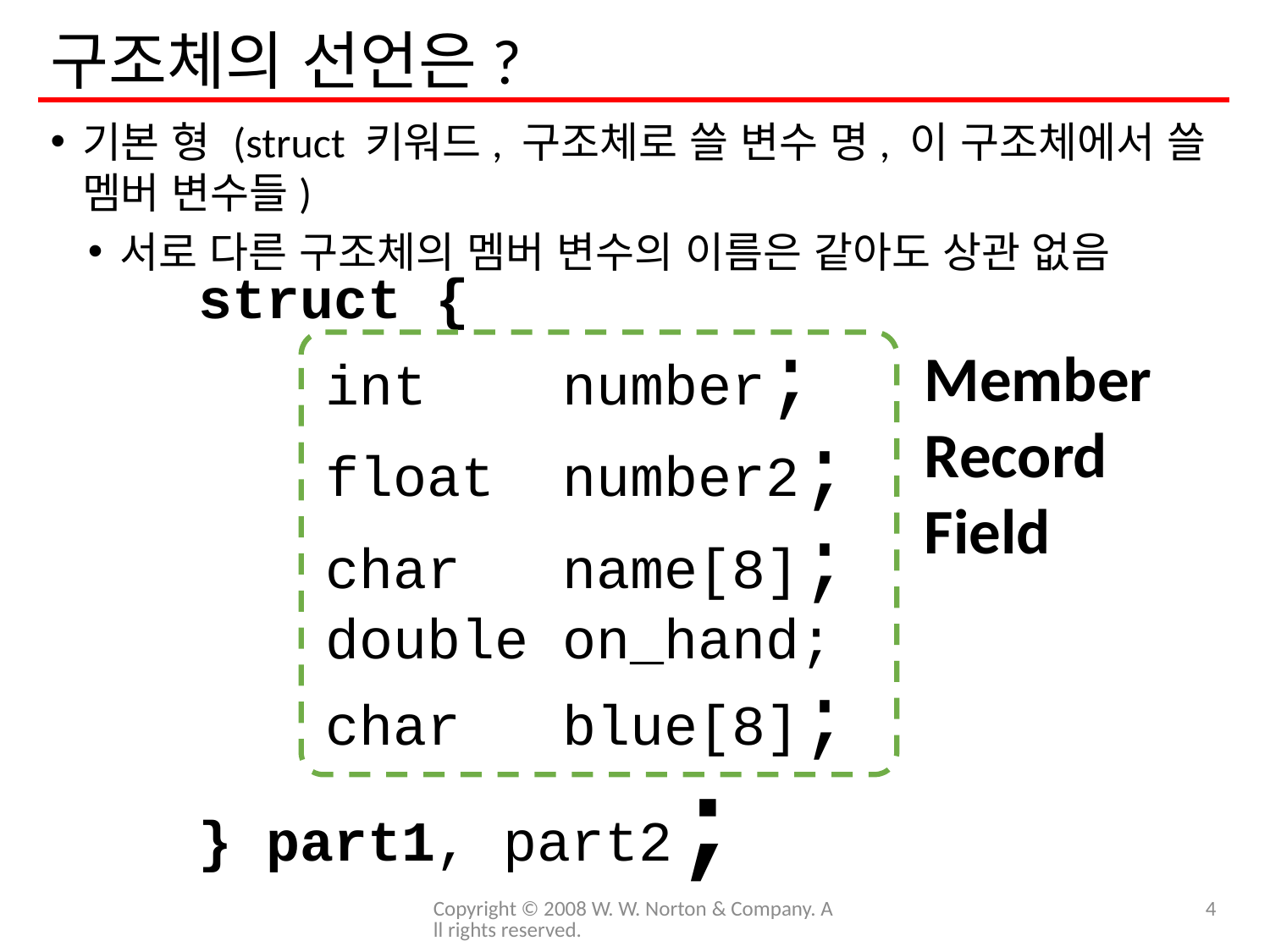

# 구조체의 선언은?
기본 형 (struct 키워드, 구조체로 쓸 변수 명, 이 구조체에서 쓸 멤버 변수들)
서로 다른 구조체의 멤버 변수의 이름은 같아도 상관 없음
struct {
	int    number;
	float  number2;
	char   name[8];
	double on_hand;
	char   blue[8];
} part1, part2;

Member
Record
Field
Copyright © 2008 W. W. Norton & Company. All rights reserved.
4